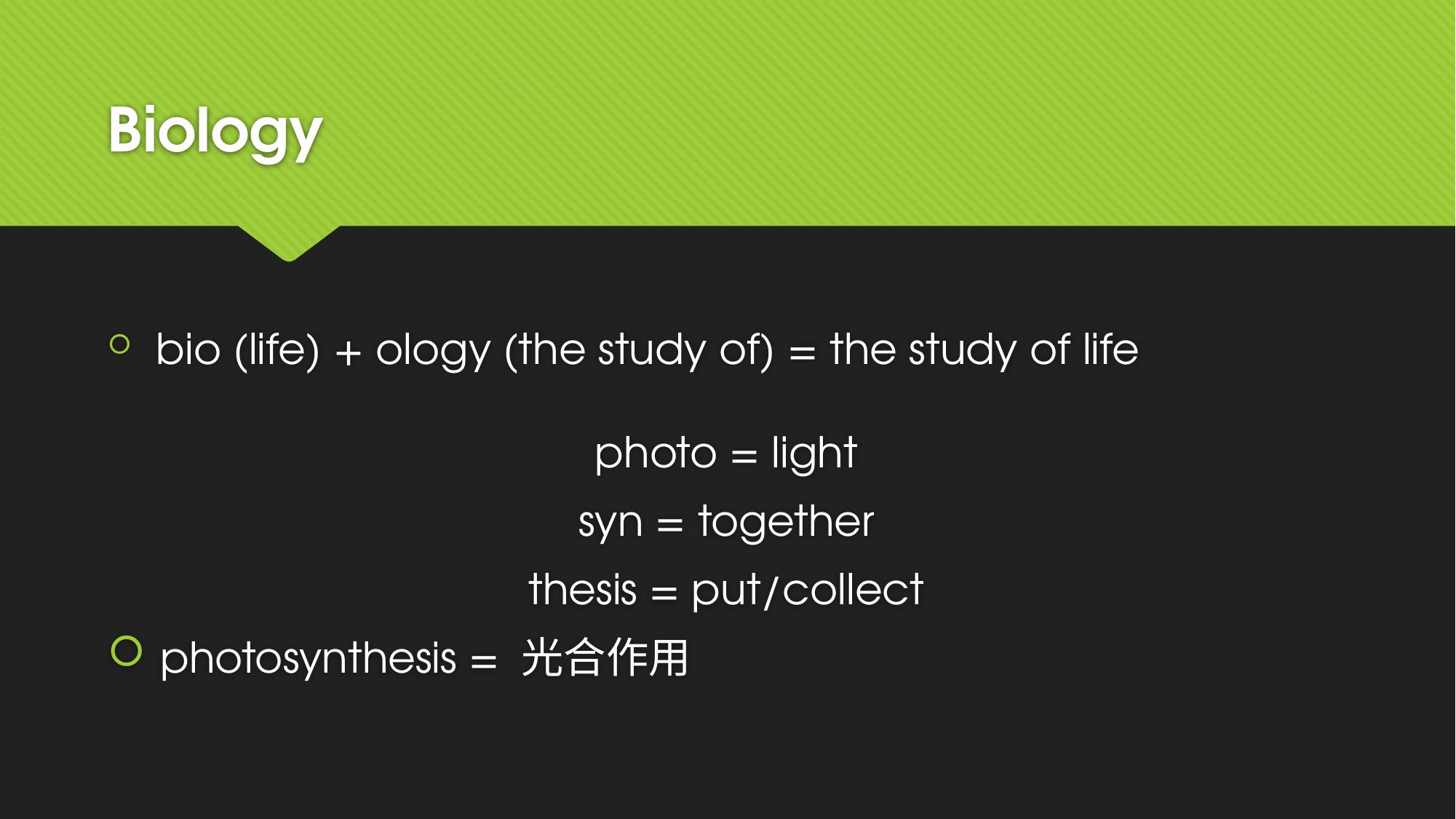

# Biology
 bio (life) + ology (the study of) = the study of life

photo = light
syn = together
thesis = put/collect
 photosynthesis = 光合作用